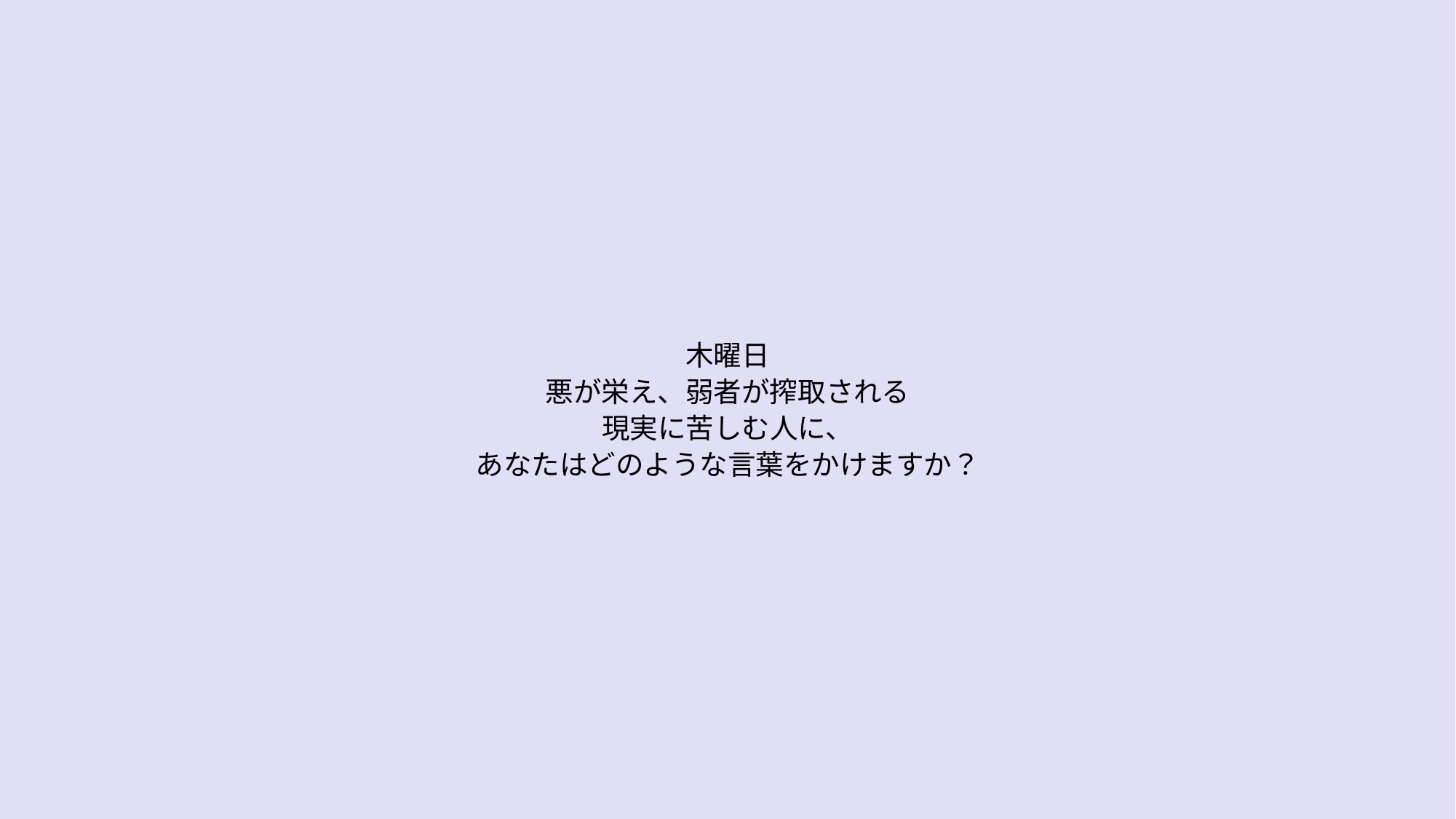

# 木曜日 悪が栄え、弱者が搾取される 現実に苦しむ人に、 あなたはどのような言葉をかけますか？